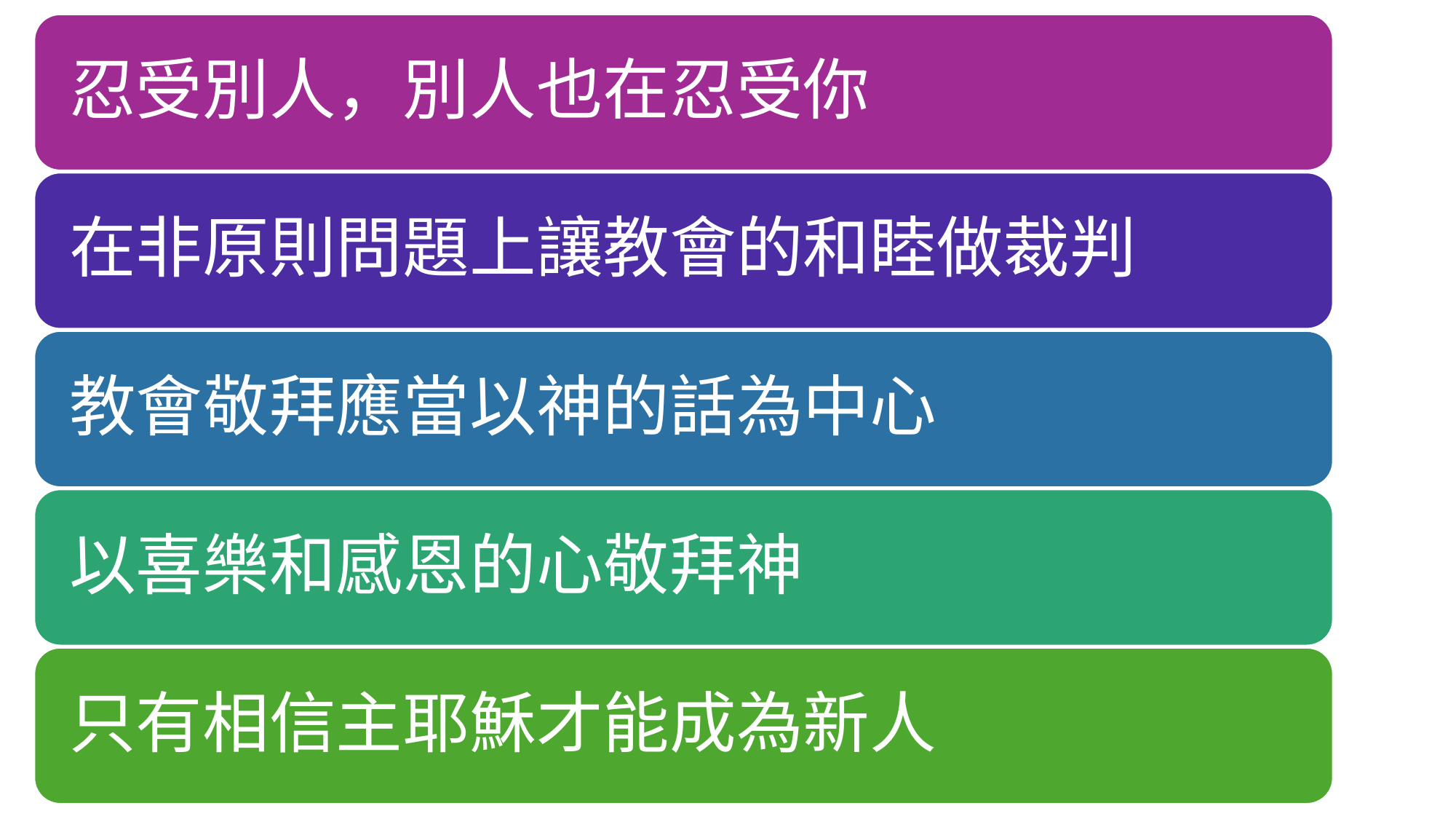

忍受別人，別人也在忍受你
在非原則問題上讓教會的和睦做裁判
教會敬拜應當以神的話為中心
以喜樂和感恩的心敬拜神
只有相信主耶穌才能成為新人